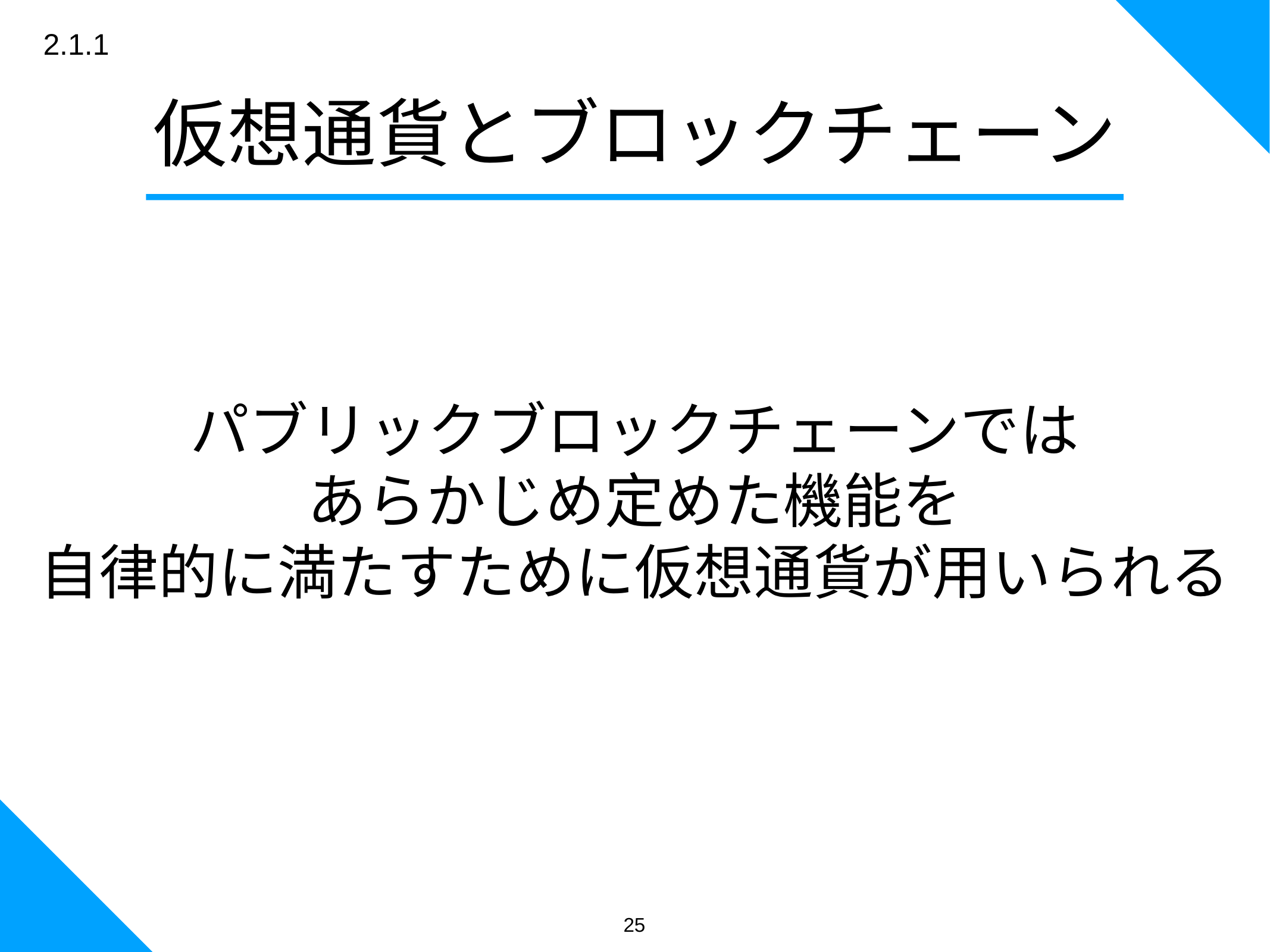

2.1.1
仮想通貨とブロックチェーン
パブリックブロックチェーンでは
あらかじめ定めた機能を
自律的に満たすために仮想通貨が用いられる
25